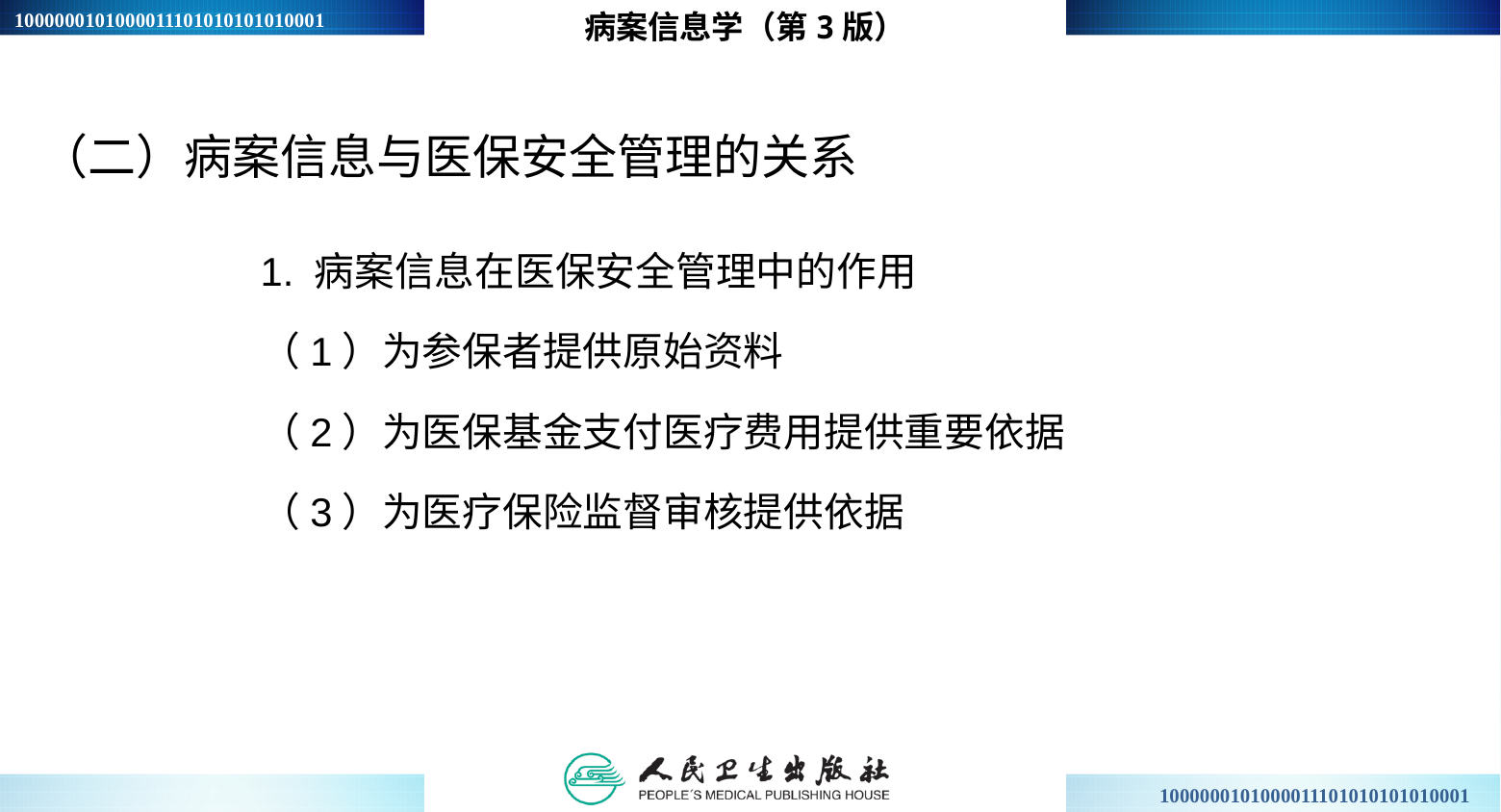

病案信息学（第3版）
（二）病案信息与医保安全管理的关系
1. 病案信息在医保安全管理中的作用
（1）为参保者提供原始资料
（2）为医保基金支付医疗费用提供重要依据
（3）为医疗保险监督审核提供依据